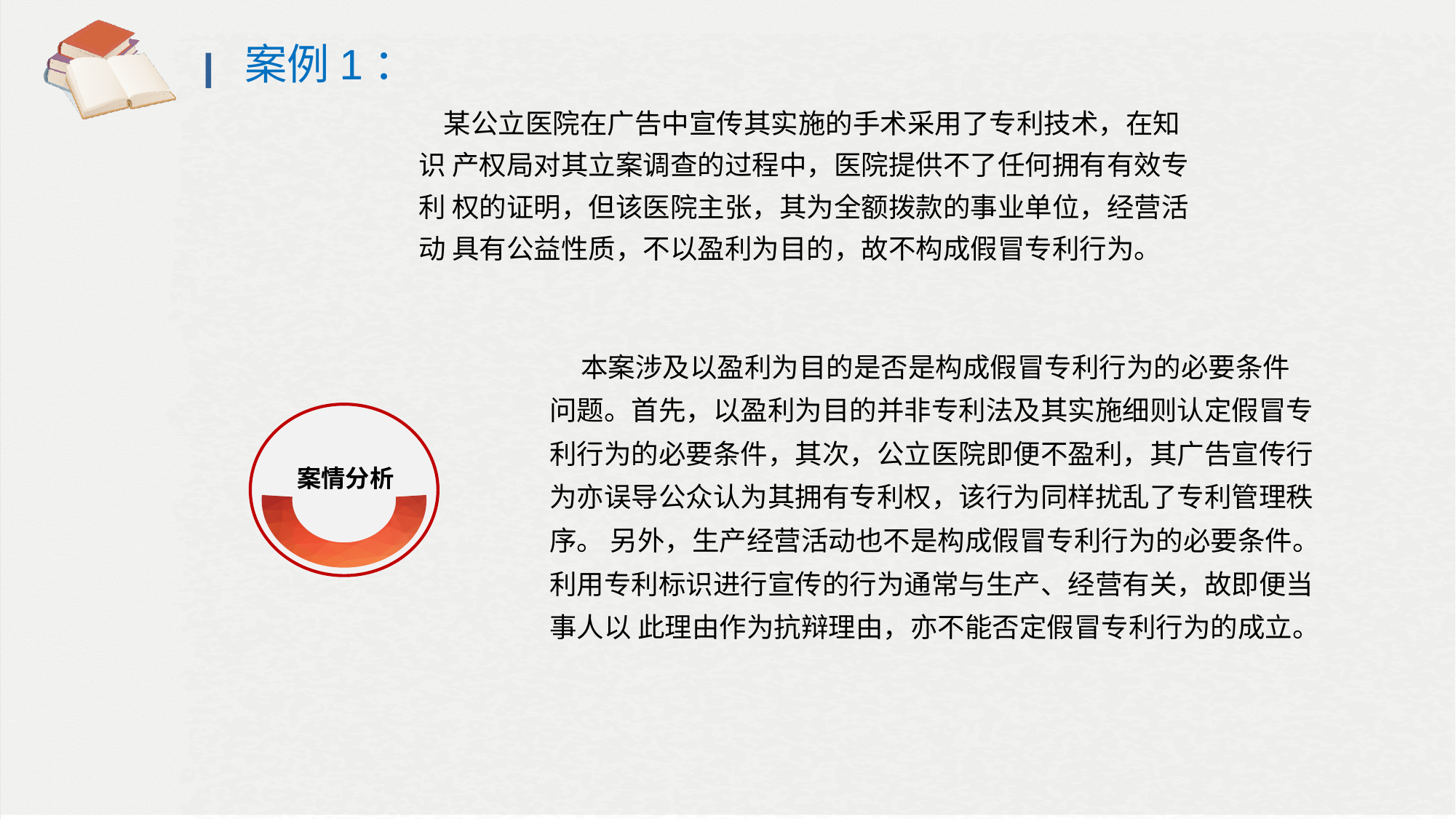

案例1：
   某公立医院在广告中宣传其实施的手术采用了专利技术，在知识 产权局对其立案调查的过程中，医院提供不了任何拥有有效专利 权的证明，但该医院主张，其为全额拨款的事业单位，经营活动 具有公益性质，不以盈利为目的，故不构成假冒专利行为。

    本案涉及以盈利为目的是否是构成假冒专利行为的必要条件问题。首先，以盈利为目的并非专利法及其实施细则认定假冒专利行为的必要条件，其次，公立医院即便不盈利，其广告宣传行为亦误导公众认为其拥有专利权，该行为同样扰乱了专利管理秩序。 另外，生产经营活动也不是构成假冒专利行为的必要条件。利用专利标识进行宣传的行为通常与生产、经营有关，故即便当事人以 此理由作为抗辩理由，亦不能否定假冒专利行为的成立。

    案情分析